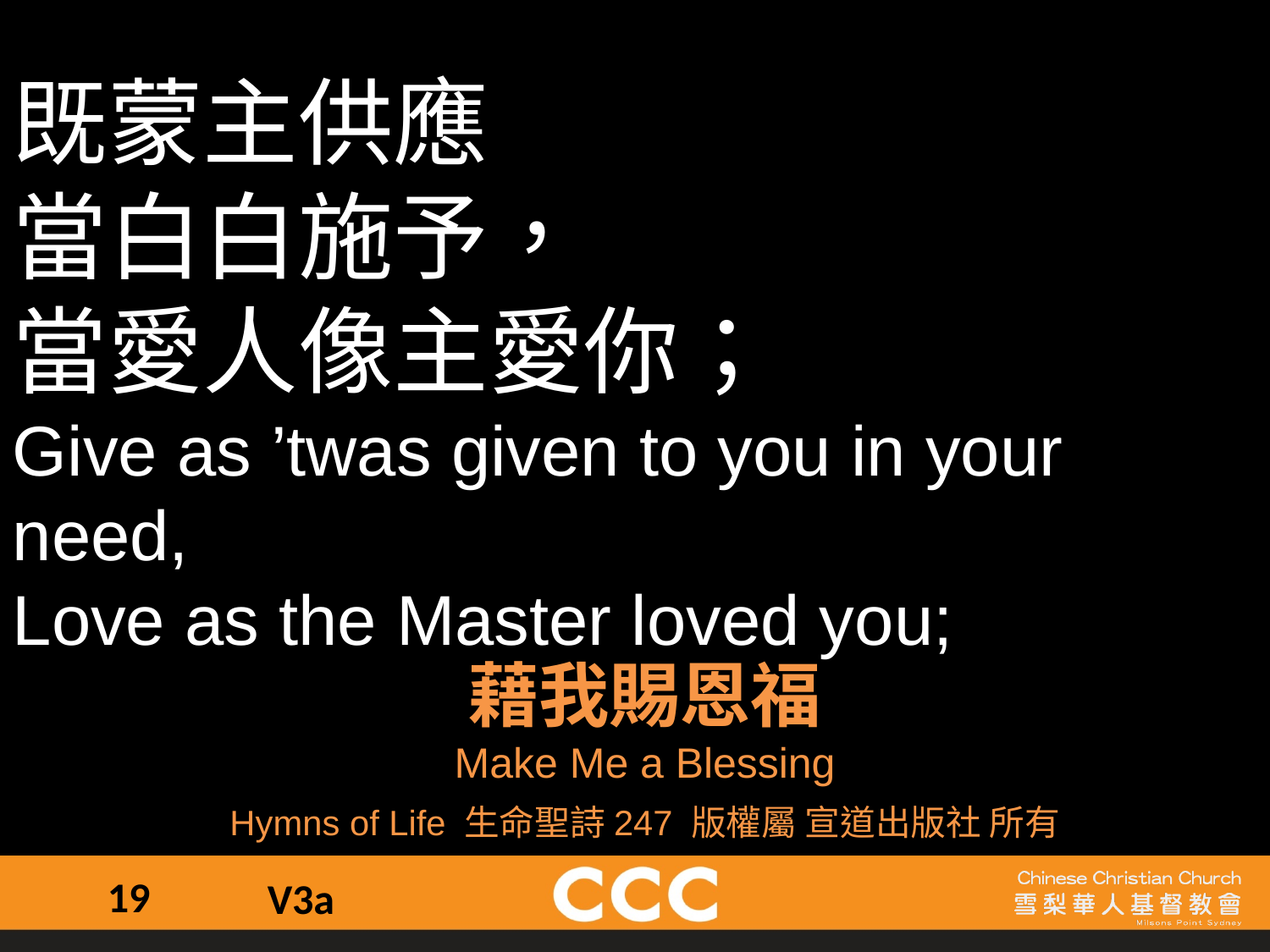

既蒙主供應
當白白施予，
當愛人像主愛你；
Give as ’twas given to you in your need,
Love as the Master loved you;
藉我賜恩福
Make Me a Blessing
Hymns of Life 生命聖詩247 版權屬 宣道出版社 所有
19
V3a